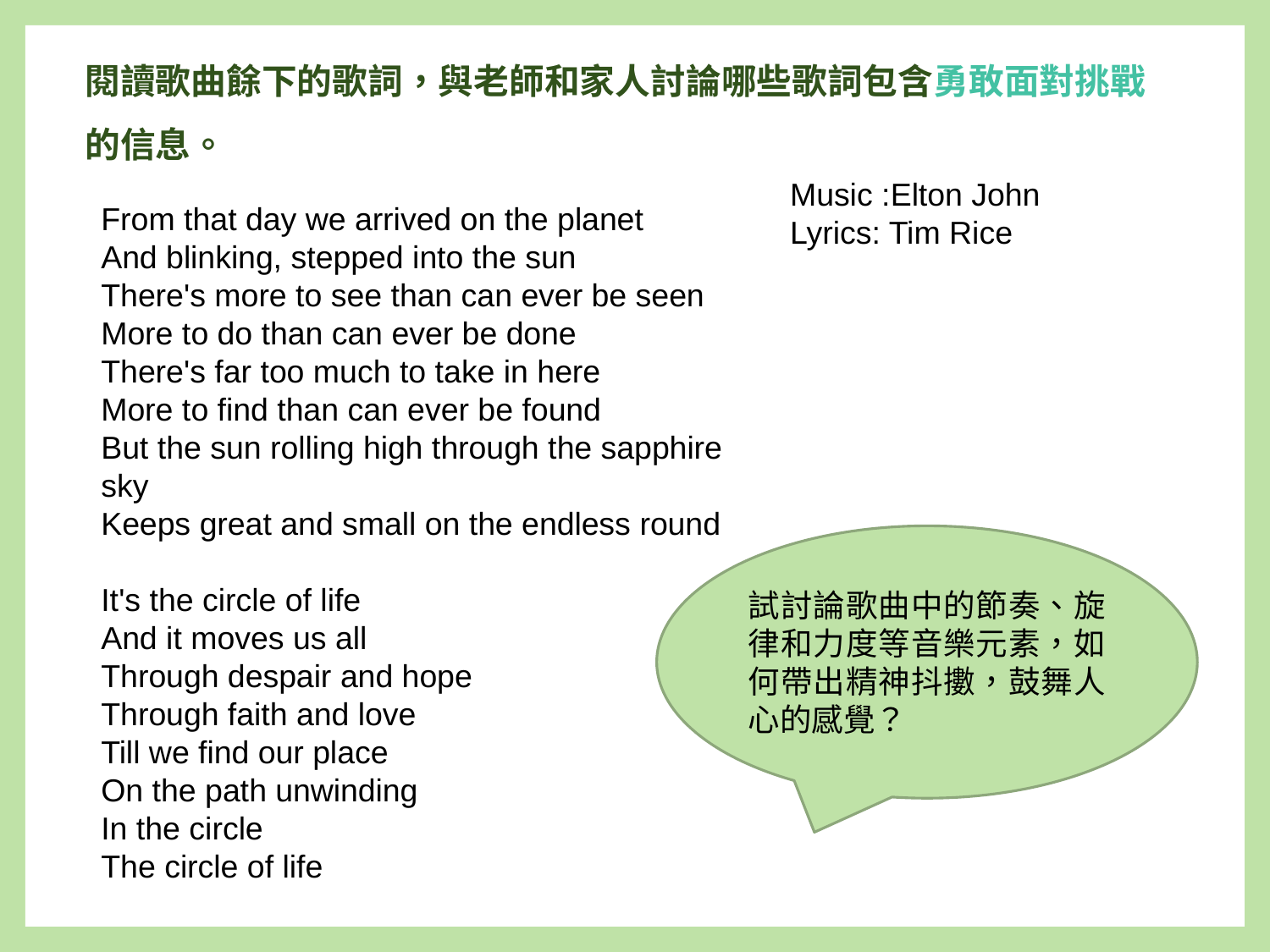

閱讀歌曲餘下的歌詞，與老師和家人討論哪些歌詞包含勇敢面對挑戰的信息。
Music :Elton John
Lyrics: Tim Rice

From that day we arrived on the planet
And blinking, stepped into the sun
There's more to see than can ever be seen
More to do than can ever be done
There's far too much to take in here
More to find than can ever be found
But the sun rolling high through the sapphire sky
Keeps great and small on the endless round

It's the circle of life
And it moves us all
Through despair and hope
Through faith and love
Till we find our place
On the path unwinding
In the circle
The circle of life

試討論歌曲中的節奏、旋律和力度等音樂元素，如何帶出精神抖擻，鼓舞人心的感覺？